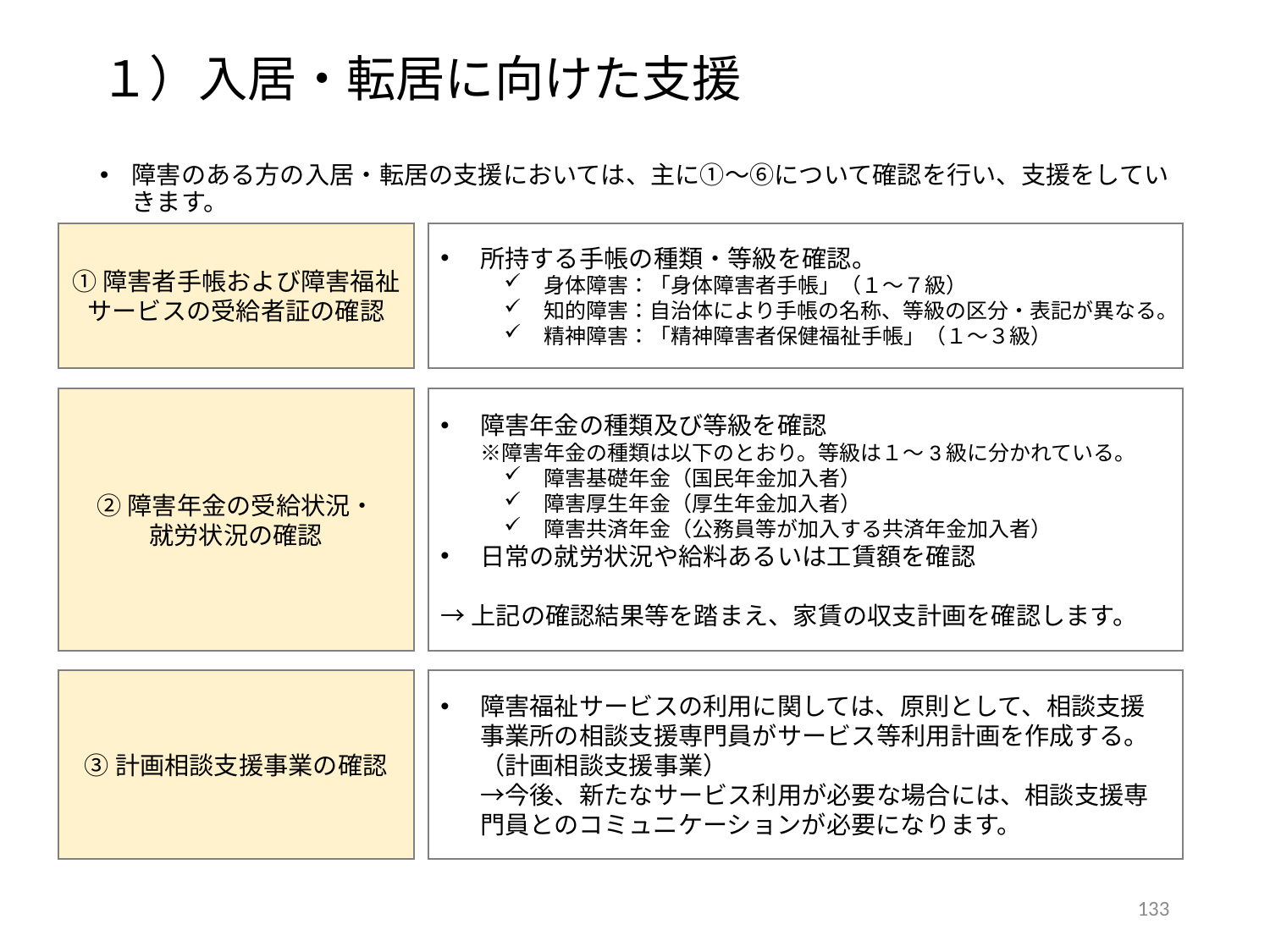

１）入居・転居に向けた支援
障害のある方の入居・転居の支援においては、主に①～⑥について確認を行い、支援をしていきます。
①障害者手帳および障害福祉サービスの受給者証の確認
所持する手帳の種類・等級を確認。
身体障害：「身体障害者手帳」（１～７級）
知的障害：自治体により手帳の名称、等級の区分・表記が異なる。
精神障害：「精神障害者保健福祉手帳」（１～３級）
障害年金の種類及び等級を確認
※障害年金の種類は以下のとおり。等級は１～3級に分かれている。
障害基礎年金（国民年金加入者）
障害厚生年金（厚生年金加入者）
障害共済年金（公務員等が加入する共済年金加入者）
日常の就労状況や給料あるいは工賃額を確認
→上記の確認結果等を踏まえ、家賃の収支計画を確認します。
②障害年金の受給状況・
就労状況の確認
障害福祉サービスの利用に関しては、原則として、相談支援事業所の相談支援専門員がサービス等利用計画を作成する。（計画相談支援事業）
→今後、新たなサービス利用が必要な場合には、相談支援専門員とのコミュニケーションが必要になります。
③計画相談支援事業の確認
133